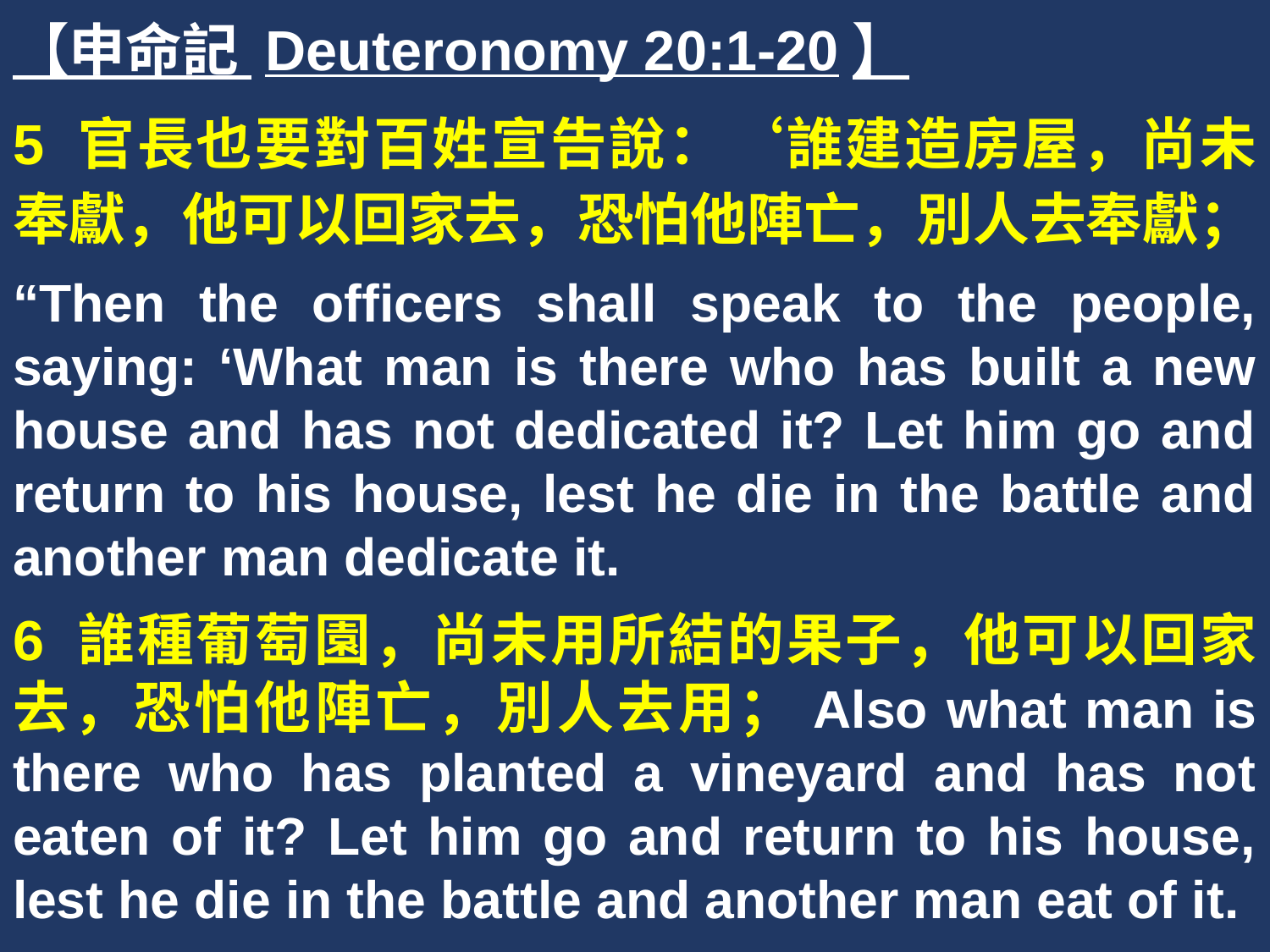

【申命記 Deuteronomy 20:1-20】
5 官長也要對百姓宣告說：‘誰建造房屋，尚未奉獻，他可以回家去，恐怕他陣亡，別人去奉獻；
“Then the officers shall speak to the people, saying: ‘What man is there who has built a new house and has not dedicated it? Let him go and return to his house, lest he die in the battle and another man dedicate it.
6 誰種葡萄園，尚未用所結的果子，他可以回家去，恐怕他陣亡，別人去用；Also what man is there who has planted a vineyard and has not eaten of it? Let him go and return to his house, lest he die in the battle and another man eat of it.